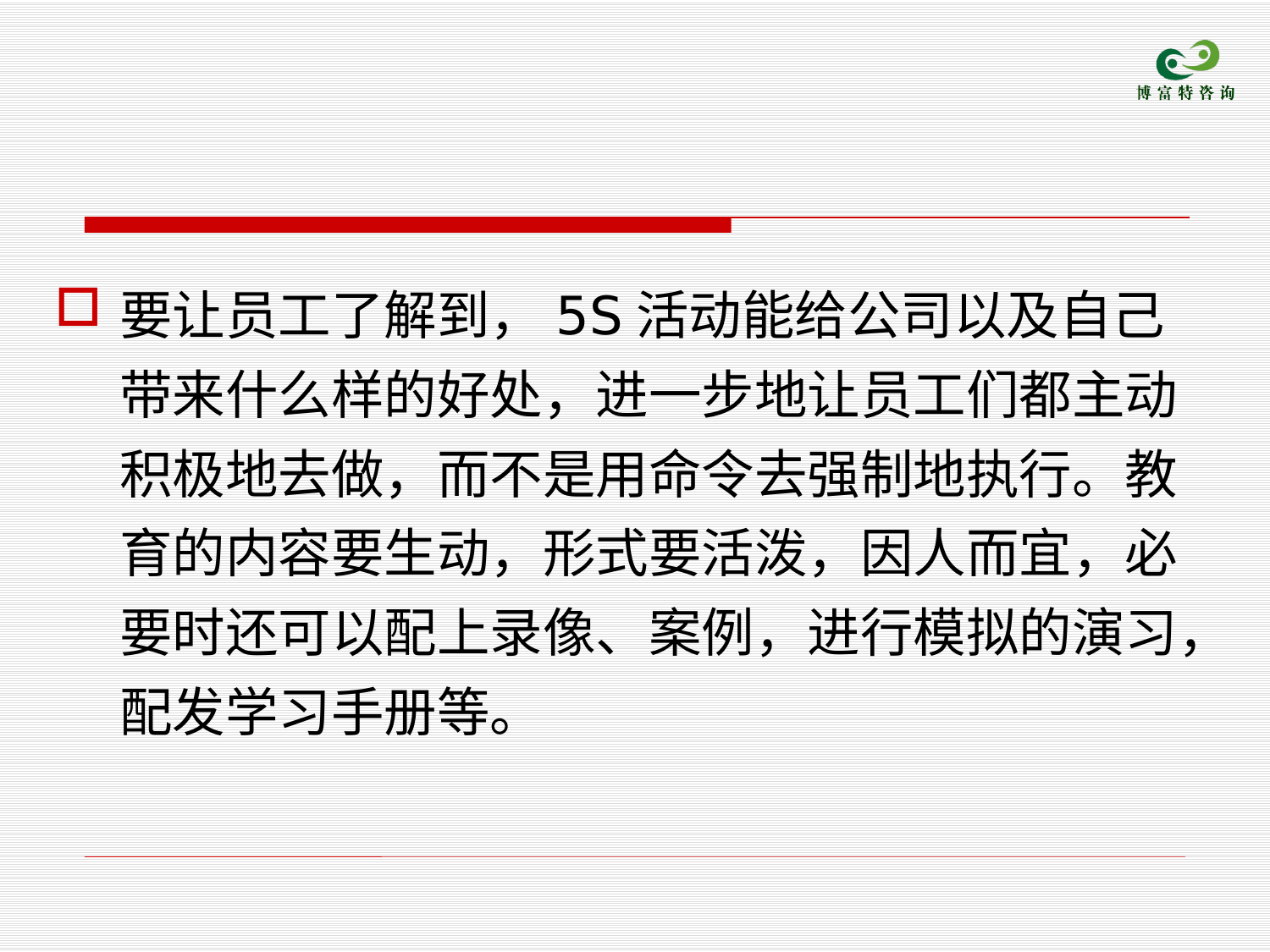

要让员工了解到，5S活动能给公司以及自己带来什么样的好处，进一步地让员工们都主动积极地去做，而不是用命令去强制地执行。教育的内容要生动，形式要活泼，因人而宜，必要时还可以配上录像、案例，进行模拟的演习，配发学习手册等。
370